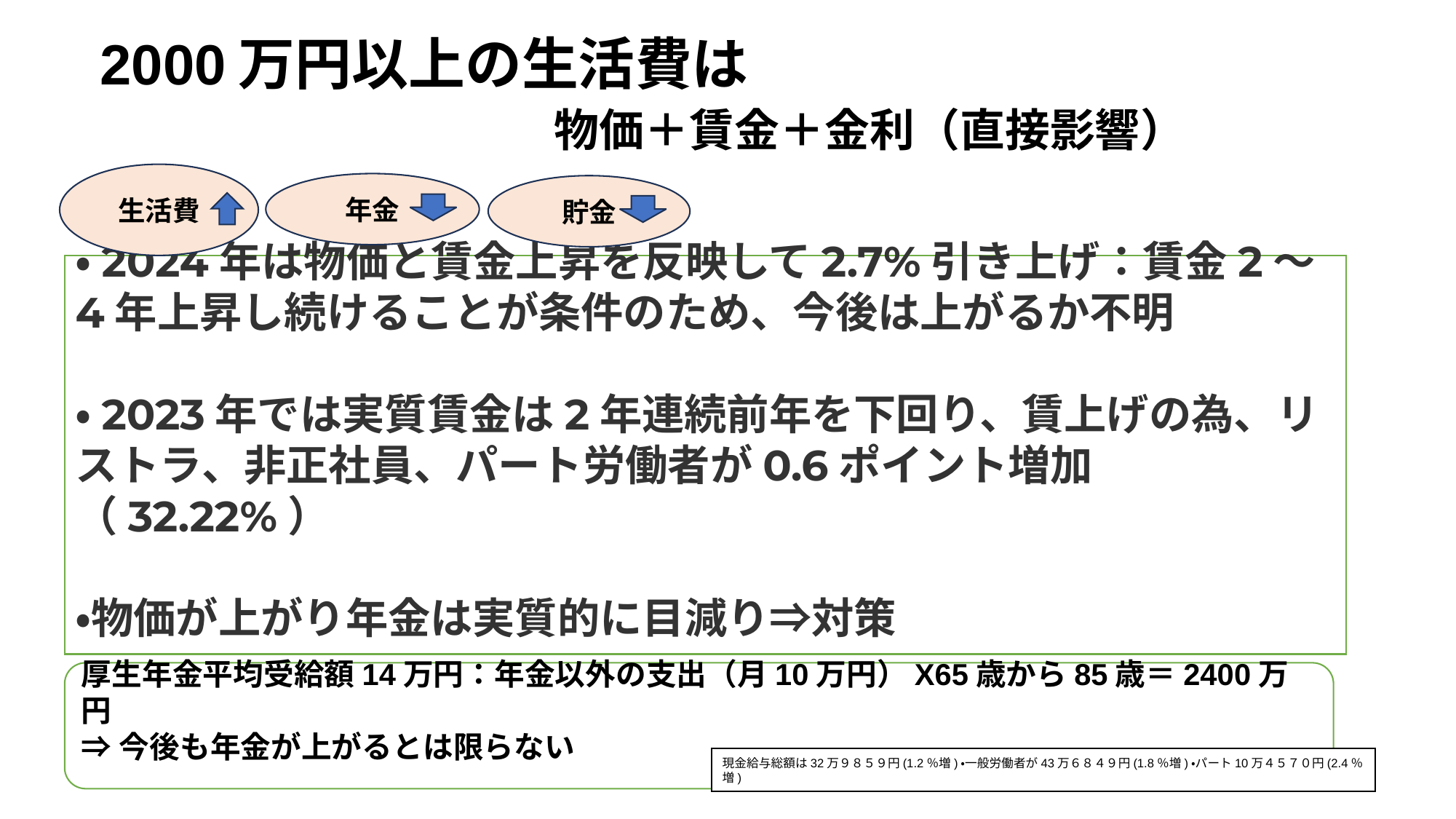

2000万円以上の生活費は
　　　　　　　　物価＋賃金＋金利（直接影響）
#
生活費
年金
貯金

・2024年は物価と賃金上昇を反映して2.7%引き上げ：賃金2～4年上昇し続けることが条件のため、今後は上がるか不明

・2023年では実質賃金は2年連続前年を下回り、賃上げの為、リストラ、非正社員、パート労働者が0.6ポイント増加（32.22%）

・物価が上がり年金は実質的に目減り⇒対策

厚生年金平均受給額14万円：年金以外の支出（月10万円）X65歳から85歳＝2400万円
⇒今後も年金が上がるとは限らない

現金給与総額は32万９８５９円(1.2％増)・一般労働者が43万６８４９円(1.8％増)・パート10万４５７０円(2.4％増)